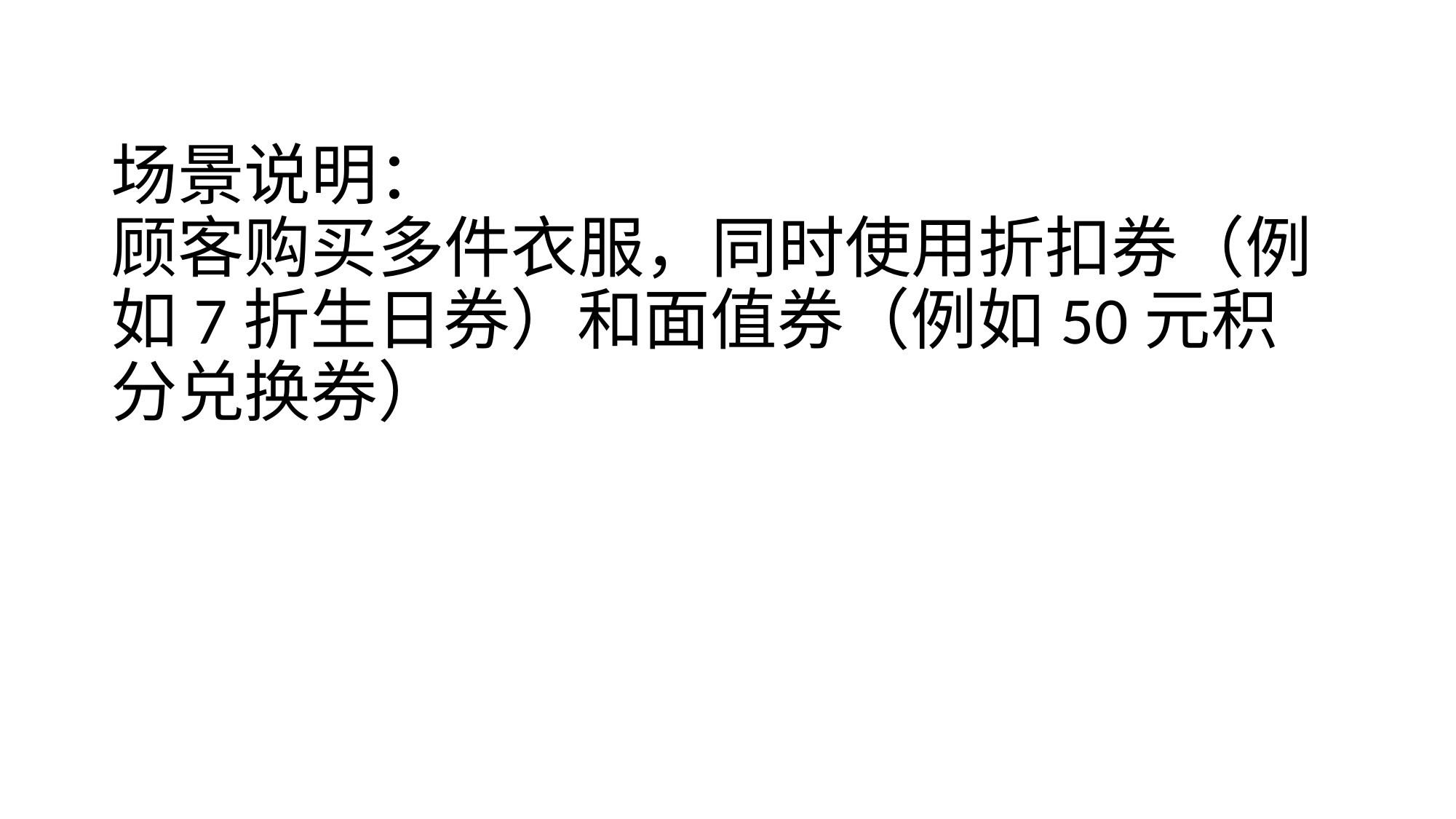

# 场景说明： 顾客购买多件衣服，同时使用折扣券（例如7折生日券）和面值券（例如50元积分兑换券）